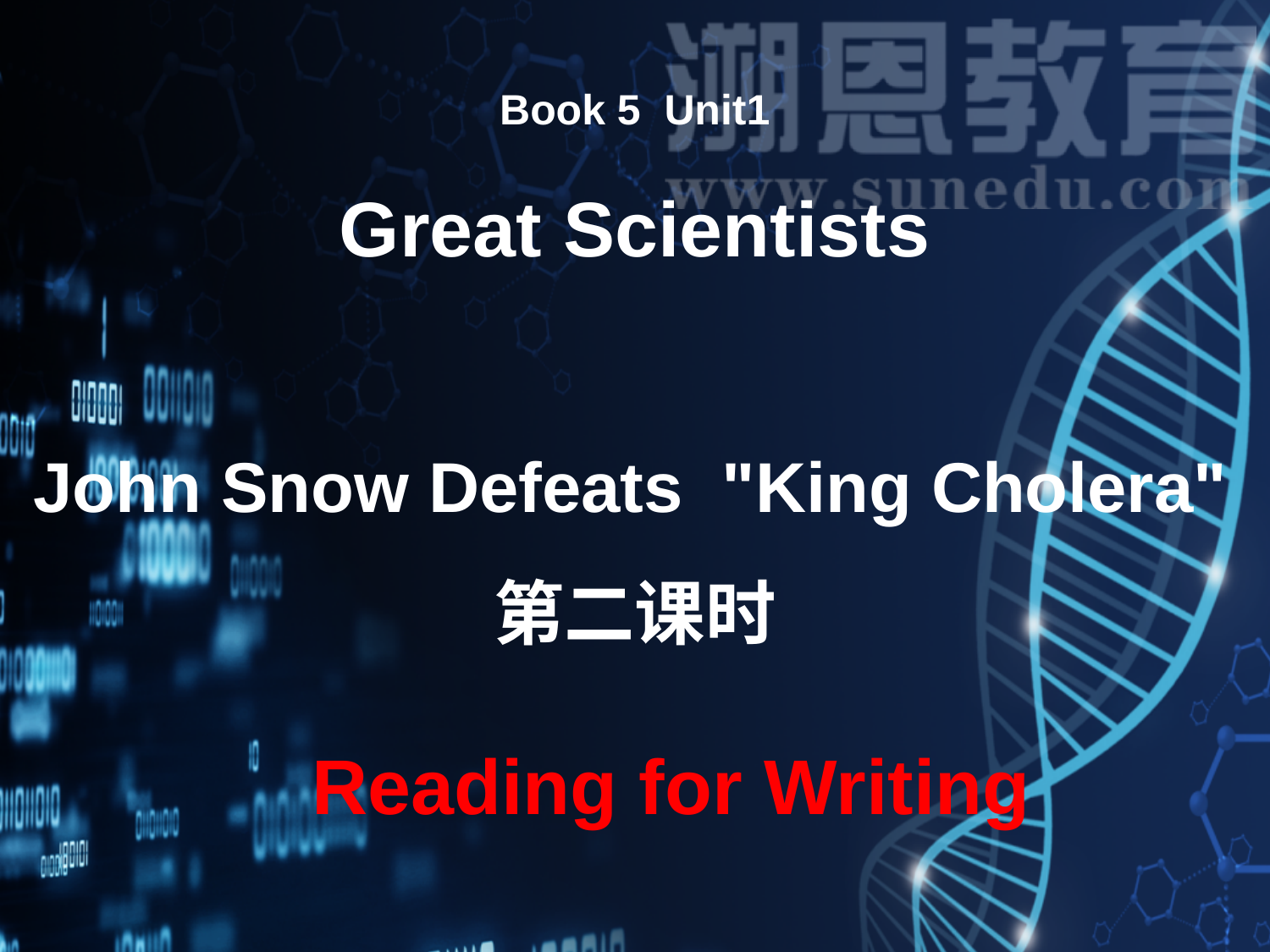

Book 5  Unit1
Great Scientists

John Snow Defeats  "King Cholera"
第二课时
 Reading for Writing